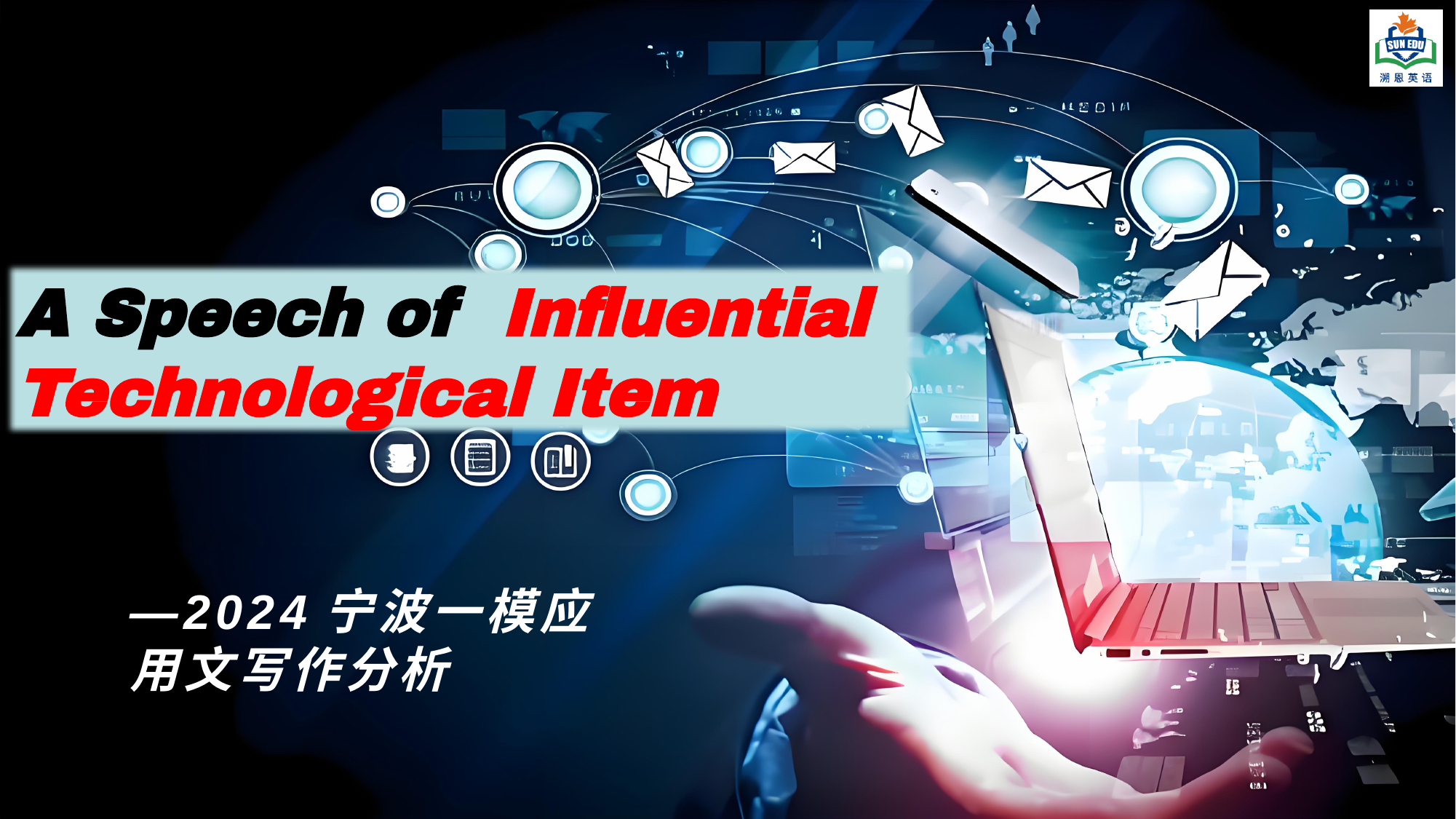

A Speech of  Influential Technological Item
—2024宁波一模应用文写作分析